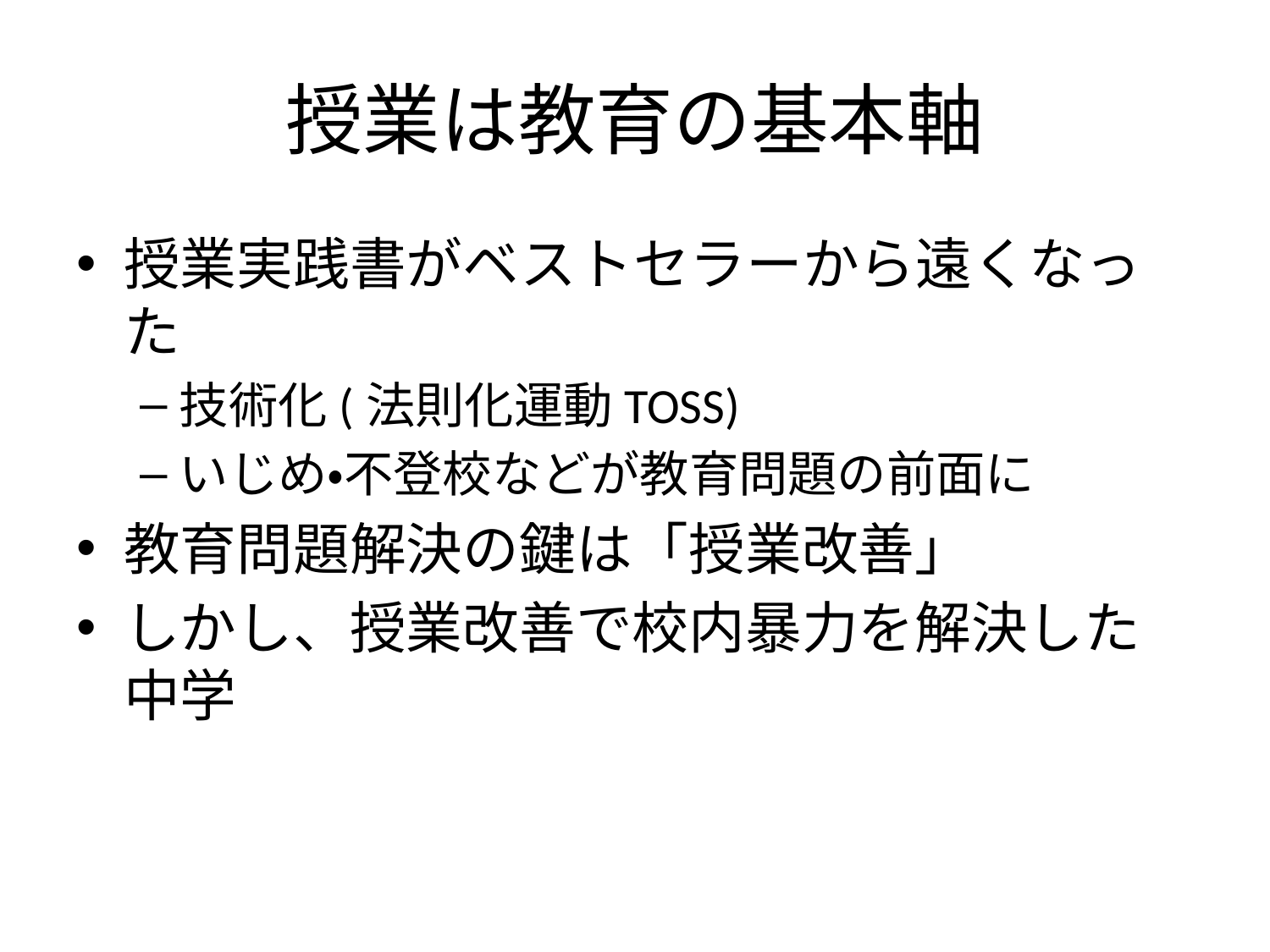

# 授業は教育の基本軸
授業実践書がベストセラーから遠くなった
技術化(法則化運動TOSS)
いじめ・不登校などが教育問題の前面に
教育問題解決の鍵は「授業改善」
しかし、授業改善で校内暴力を解決した中学